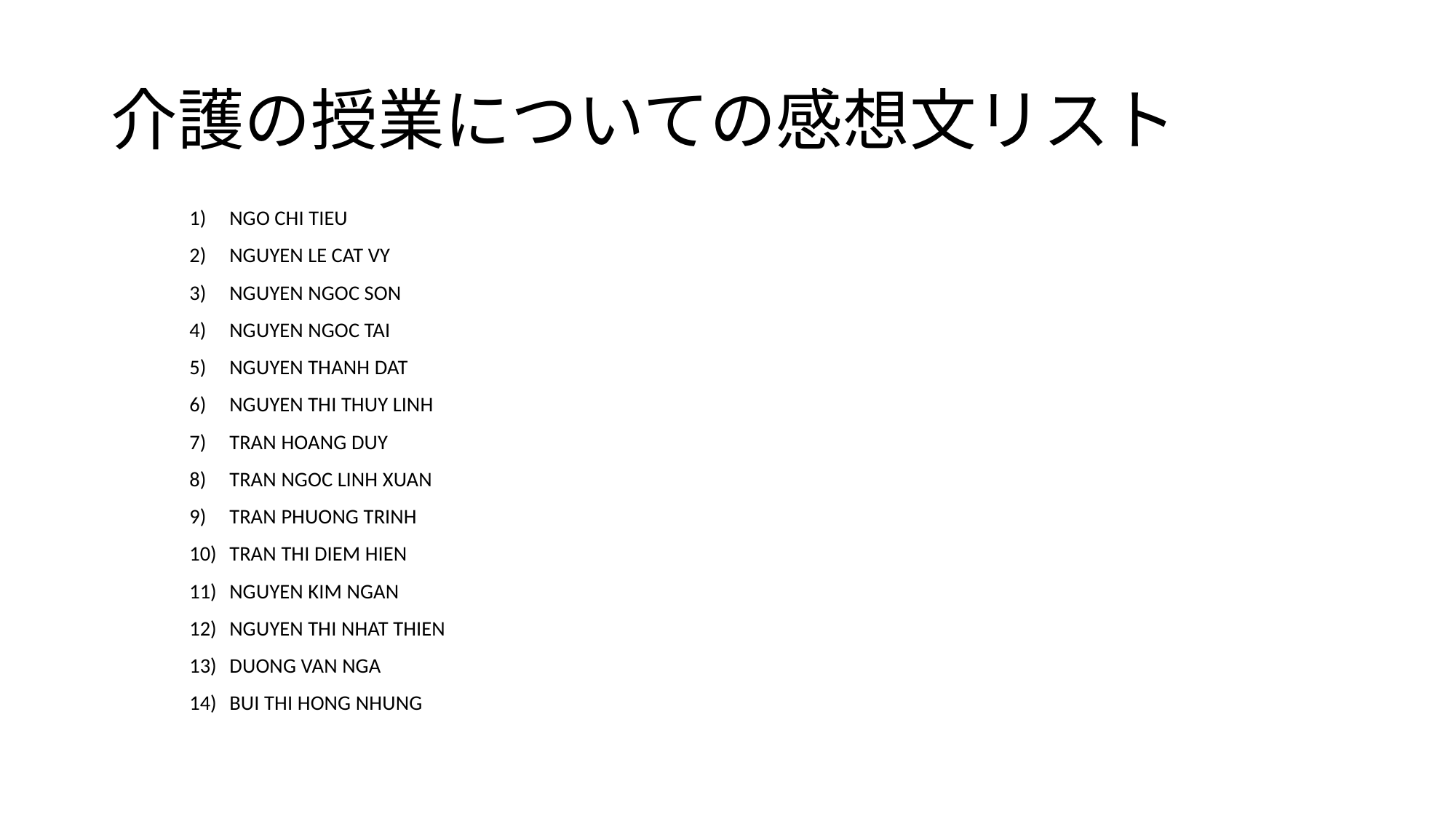

# 介護の授業についての感想文リスト
NGO CHI TIEU
NGUYEN LE CAT VY
NGUYEN NGOC SON
NGUYEN NGOC TAI
NGUYEN THANH DAT
NGUYEN THI THUY LINH
TRAN HOANG DUY
TRAN NGOC LINH XUAN
TRAN PHUONG TRINH
TRAN THI DIEM HIEN
NGUYEN KIM NGAN
NGUYEN THI NHAT THIEN
DUONG VAN NGA
BUI THI HONG NHUNG